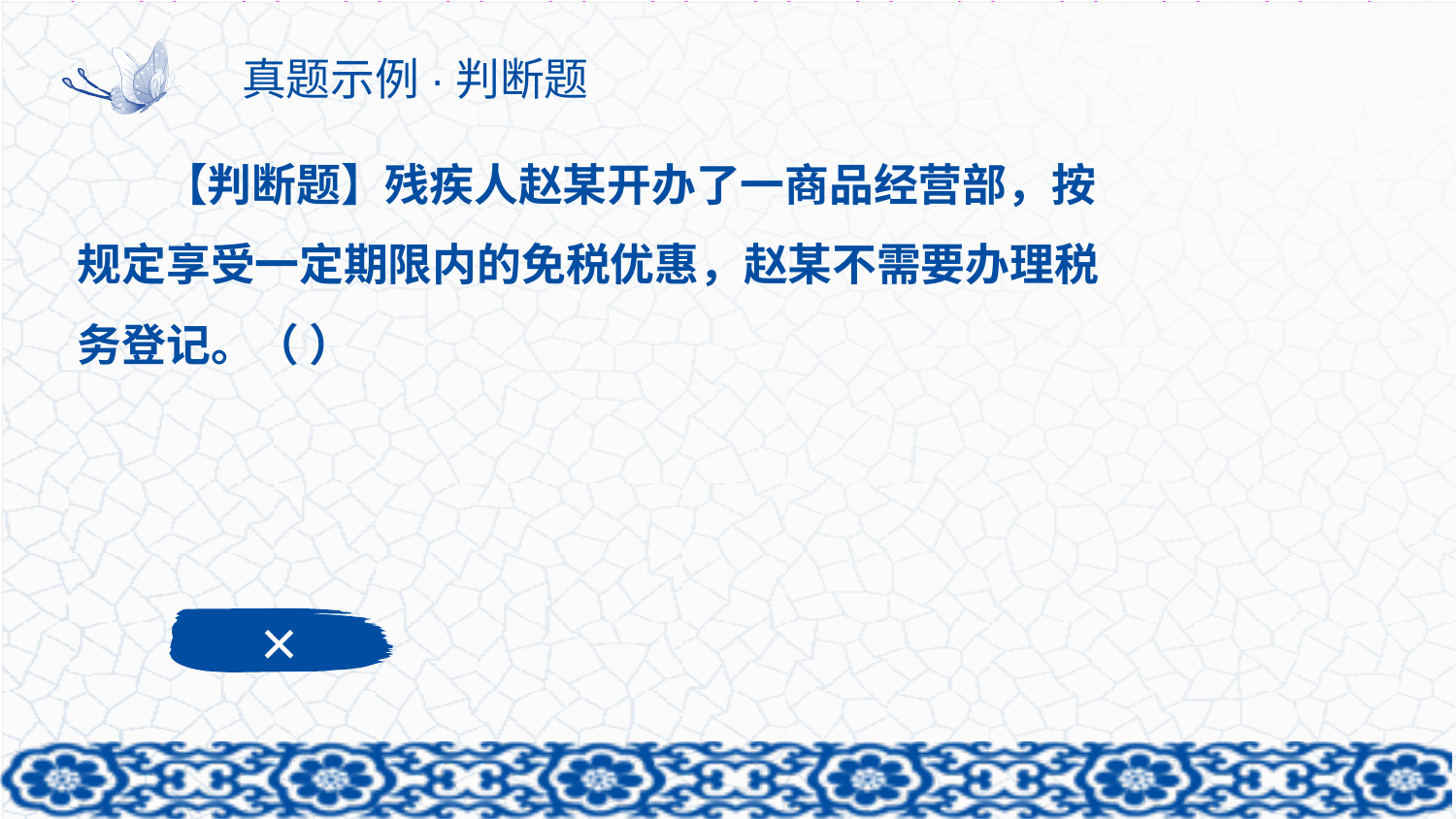

# 真题示例·判断题
【判断题】残疾人赵某开办了一商品经营部，按规定享受一定期限内的免税优惠，赵某不需要办理税务登记。（ ）

×